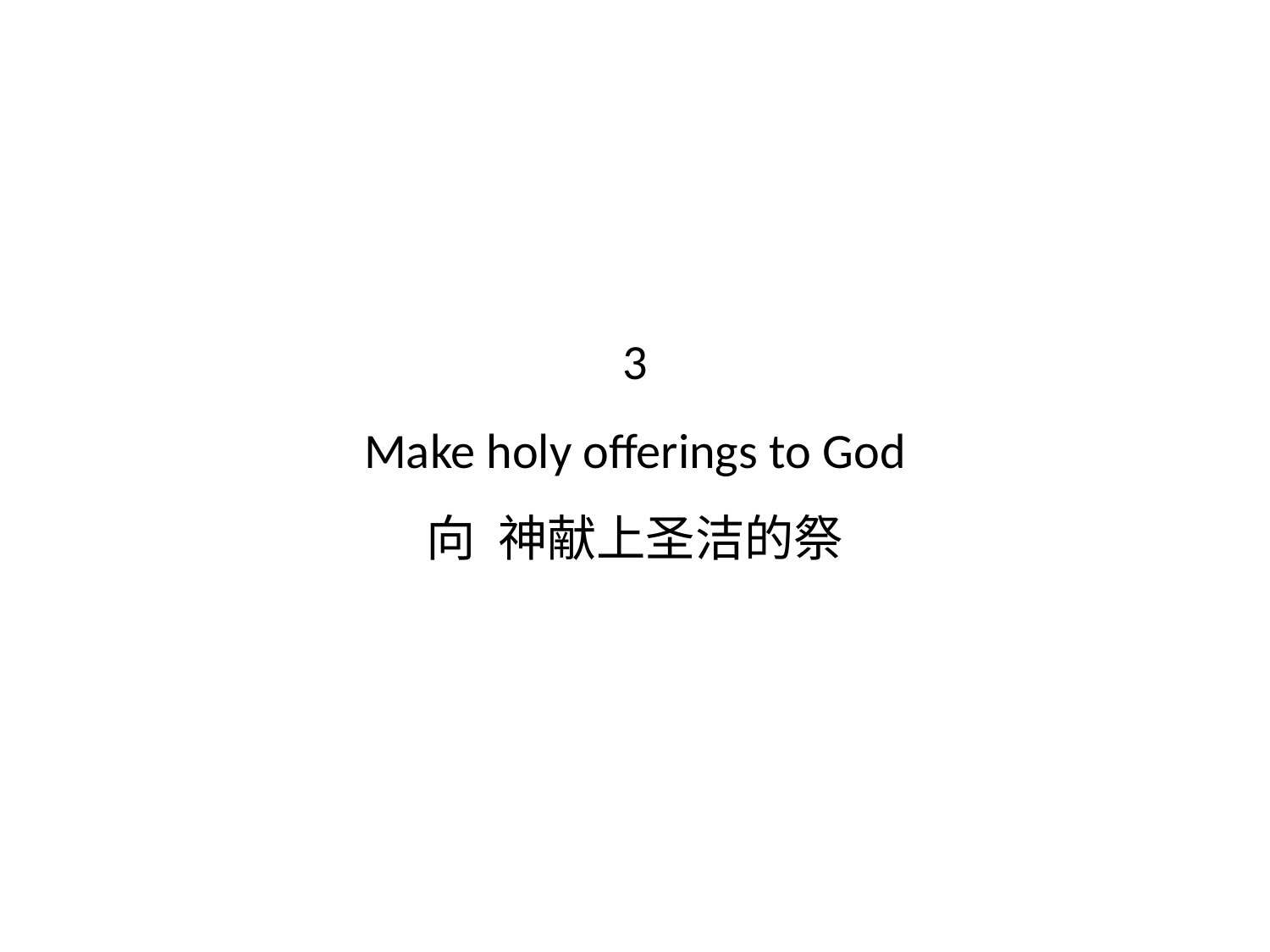

# 3 Make holy offerings to God 向  神献上圣洁的祭